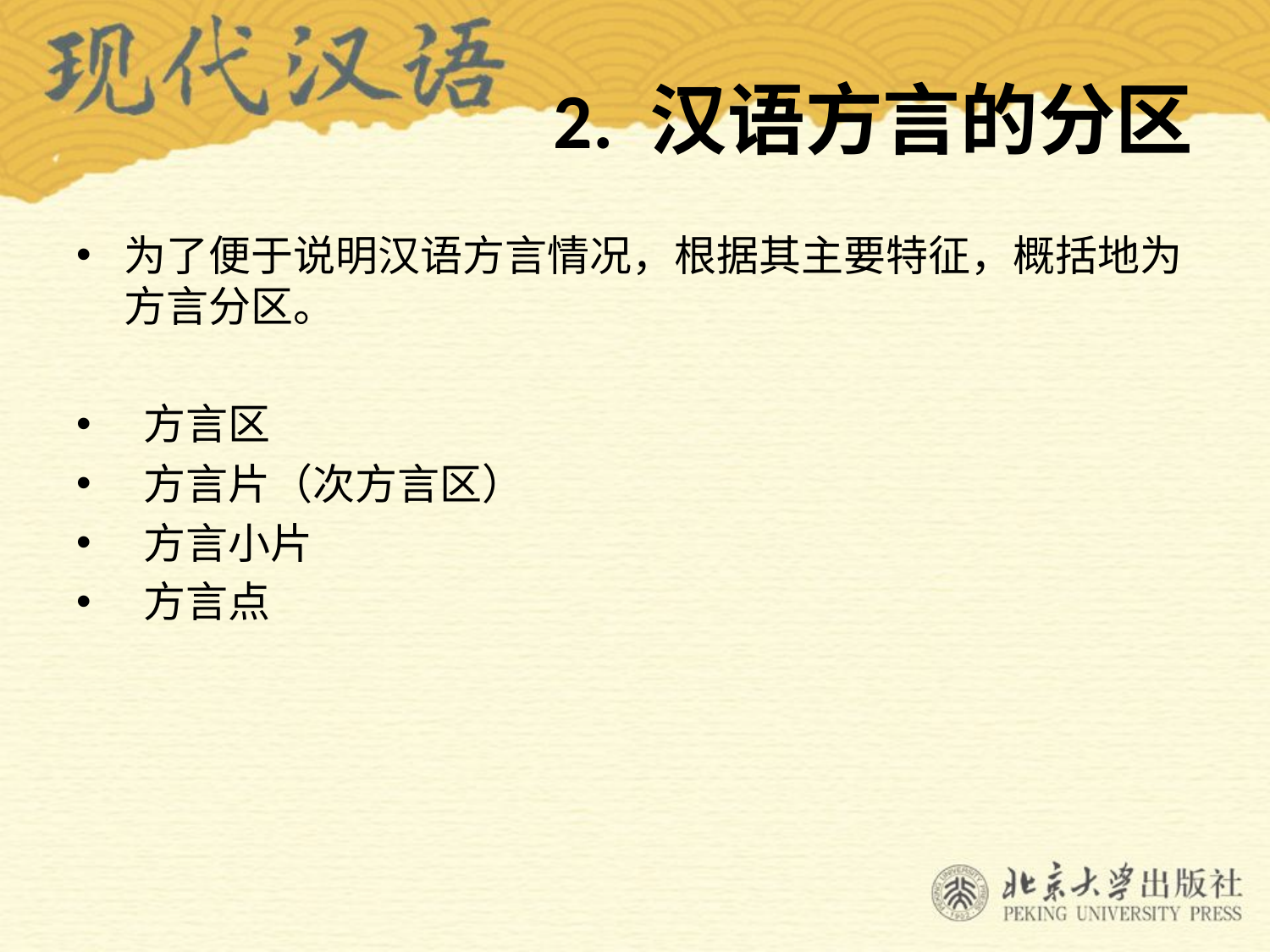

# 2. 汉语方言的分区
为了便于说明汉语方言情况，根据其主要特征，概括地为方言分区。

 方言区
 方言片（次方言区）
 方言小片
 方言点